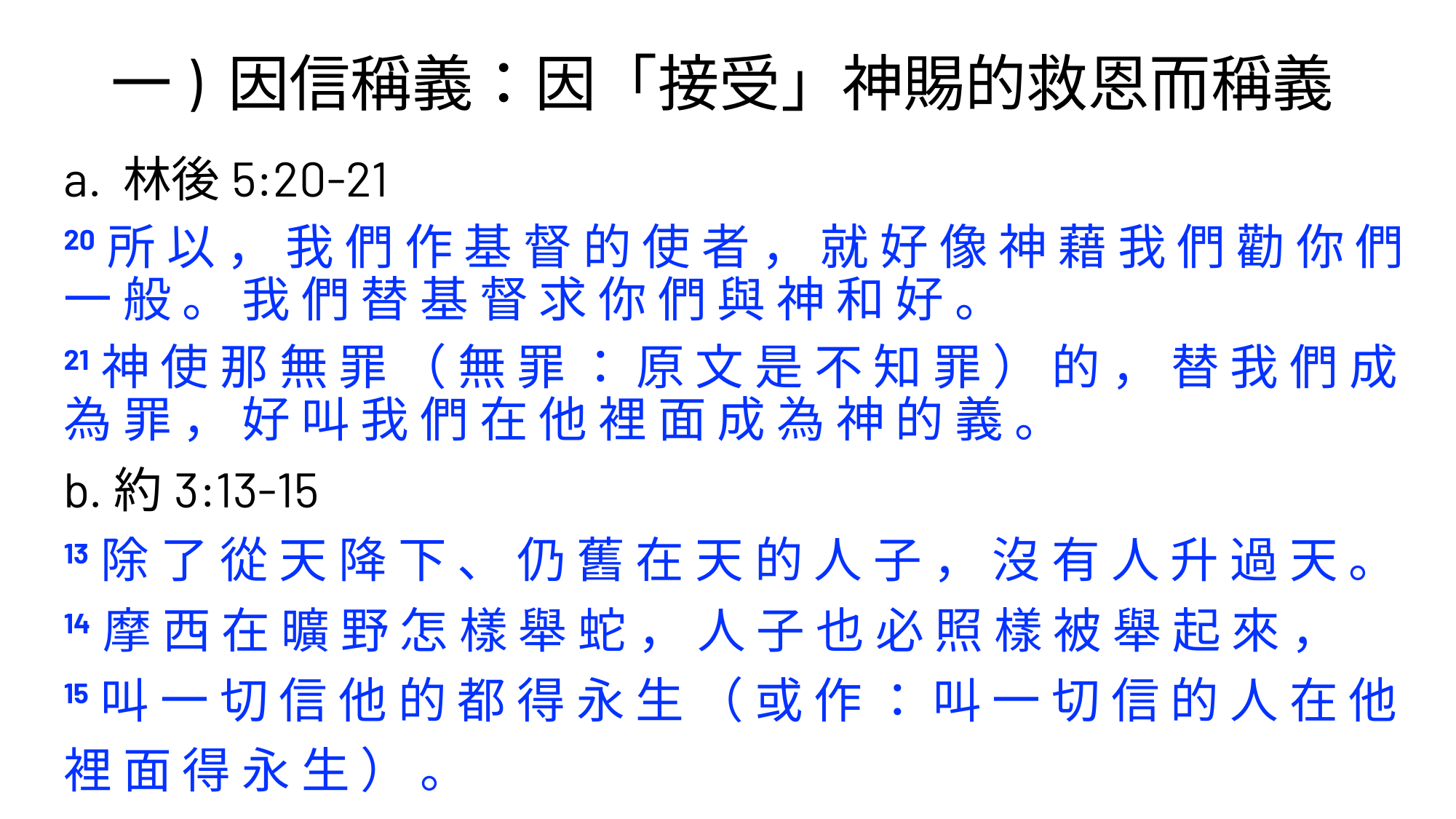

# 一) 因信稱義：因「接受」神賜的救恩而稱義
a. 林後5:20-21
20 所 以 ， 我 們 作 基 督 的 使 者 ， 就 好 像 神 藉 我 們 勸 你 們 一 般 。 我 們 替 基 督 求 你 們 與 神 和 好 。
21 神 使 那 無 罪 （ 無 罪 ： 原 文 是 不 知 罪 ） 的 ， 替 我 們 成 為 罪 ， 好 叫 我 們 在 他 裡 面 成 為 神 的 義 。
b.約3:13-15
13 除 了 從 天 降 下 、 仍 舊 在 天 的 人 子 ， 沒 有 人 升 過 天 。
14 摩 西 在 曠 野 怎 樣 舉 蛇 ， 人 子 也 必 照 樣 被 舉 起 來 ，
15 叫 一 切 信 他 的 都 得 永 生 （ 或 作 ： 叫 一 切 信 的 人 在 他 裡 面 得 永 生 ） 。